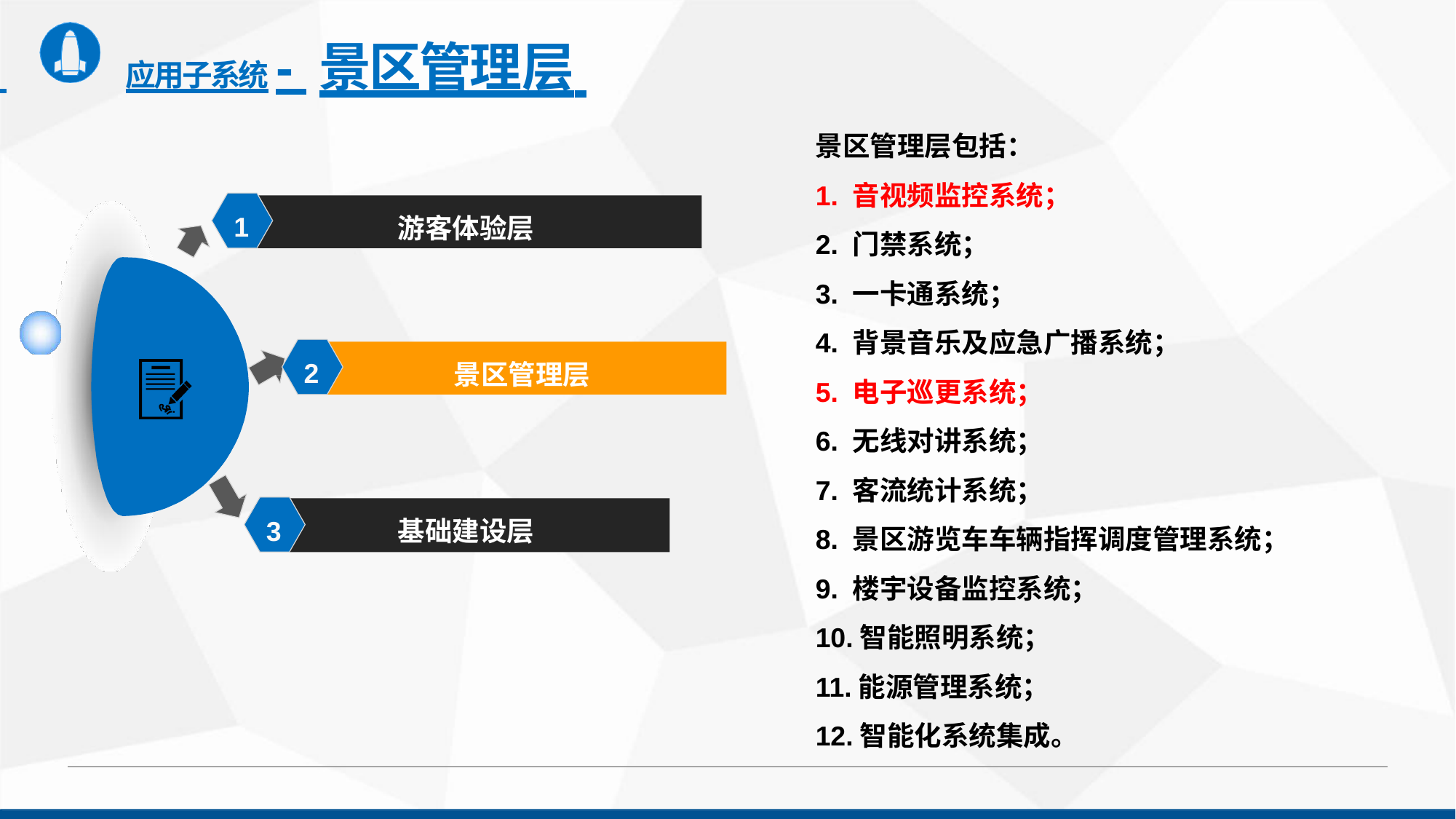

# 应用子系统- 景区管理层
景区管理层包括：
1. 音视频监控系统；
2. 门禁系统；
3. 一卡通系统；
4. 背景音乐及应急广播系统；
5. 电子巡更系统；
6. 无线对讲系统；
7. 客流统计系统；
8. 景区游览车车辆指挥调度管理系统；
9. 楼宇设备监控系统；
10.智能照明系统；
11.能源管理系统；
12.智能化系统集成。

1
游客体验层

2
景区管理层

3
基础建设层